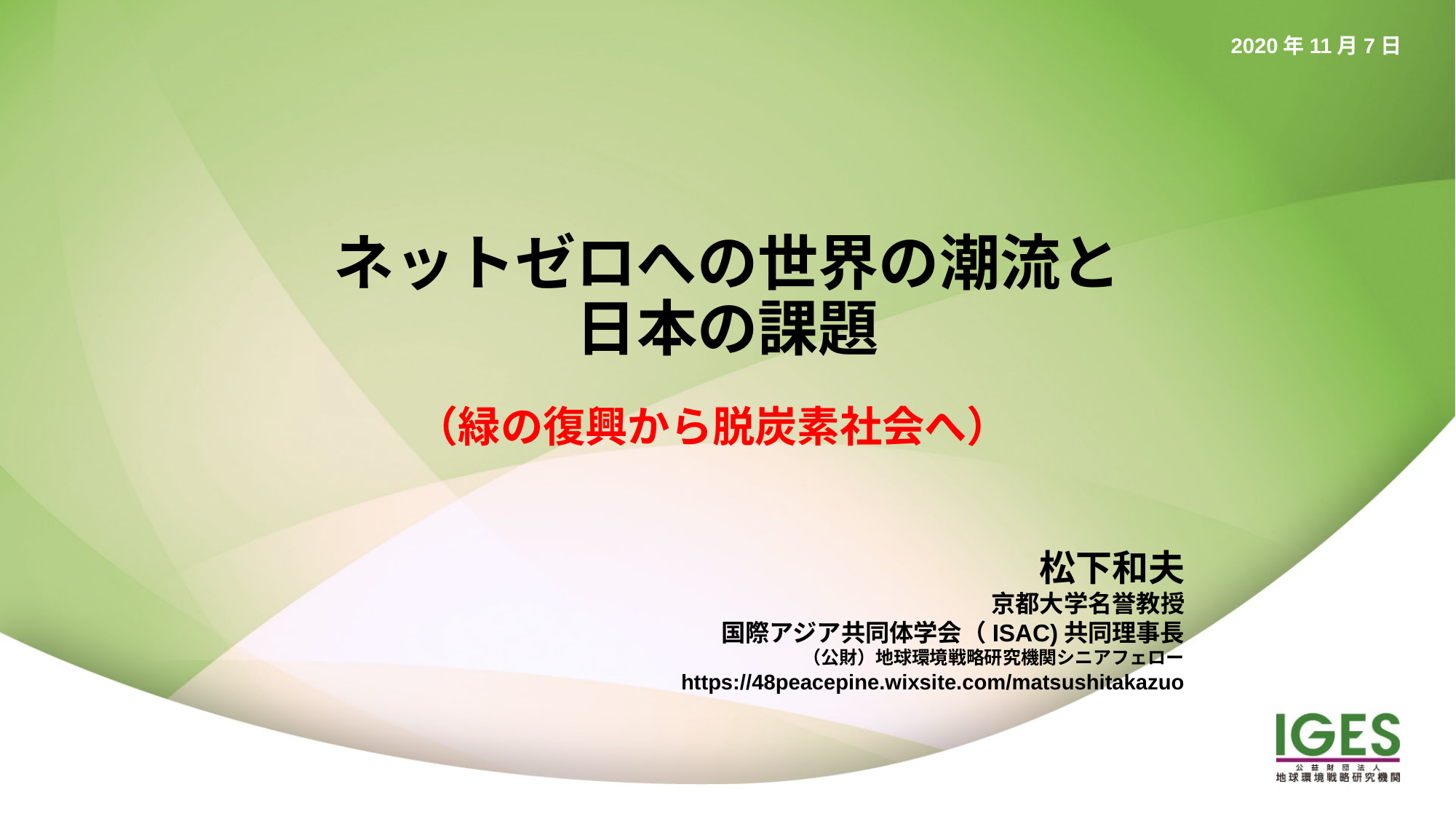

2020年11月7日

ネットゼロへの世界の潮流と
日本の課題
（緑の復興から脱炭素社会へ）
　　　　　　　　　　　　　　　　　　　　松下和夫
京都大学名誉教授
国際アジア共同体学会（ISAC)共同理事長
（公財）地球環境戦略研究機関シニアフェロー
https://48peacepine.wixsite.com/matsushitakazuo